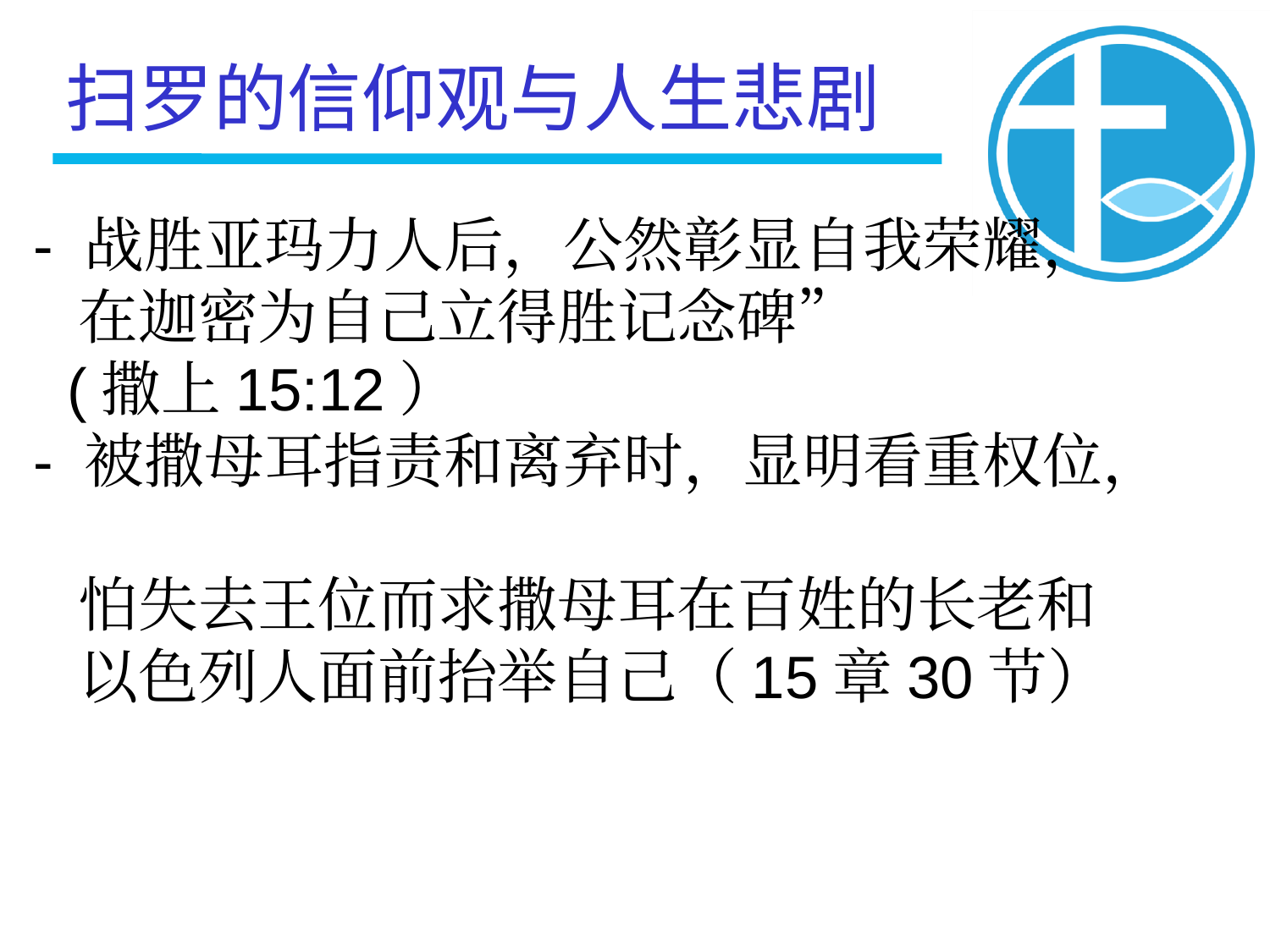

扫罗的信仰观与人生悲剧
- 战胜亚玛力人后，公然彰显自我荣耀，
  在迦密为自己立得胜记念碑”
  (撒上15:12）
- 被撒母耳指责和离弃时，显明看重权位，
  怕失去王位而求撒母耳在百姓的长老和
  以色列人面前抬举自己（15章30节）